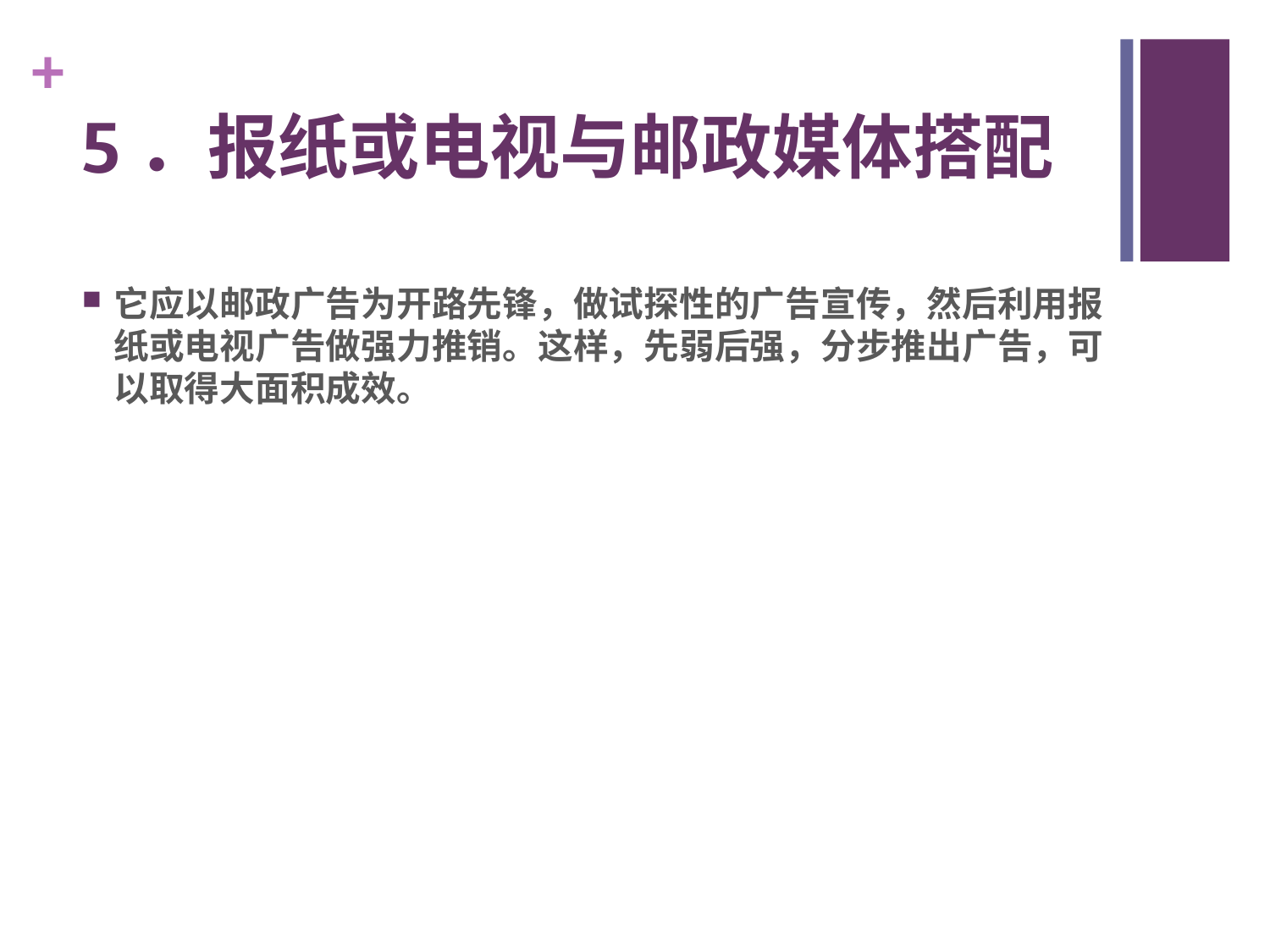

# 5．报纸或电视与邮政媒体搭配
它应以邮政广告为开路先锋，做试探性的广告宣传，然后利用报纸或电视广告做强力推销。这样，先弱后强，分步推出广告，可以取得大面积成效。